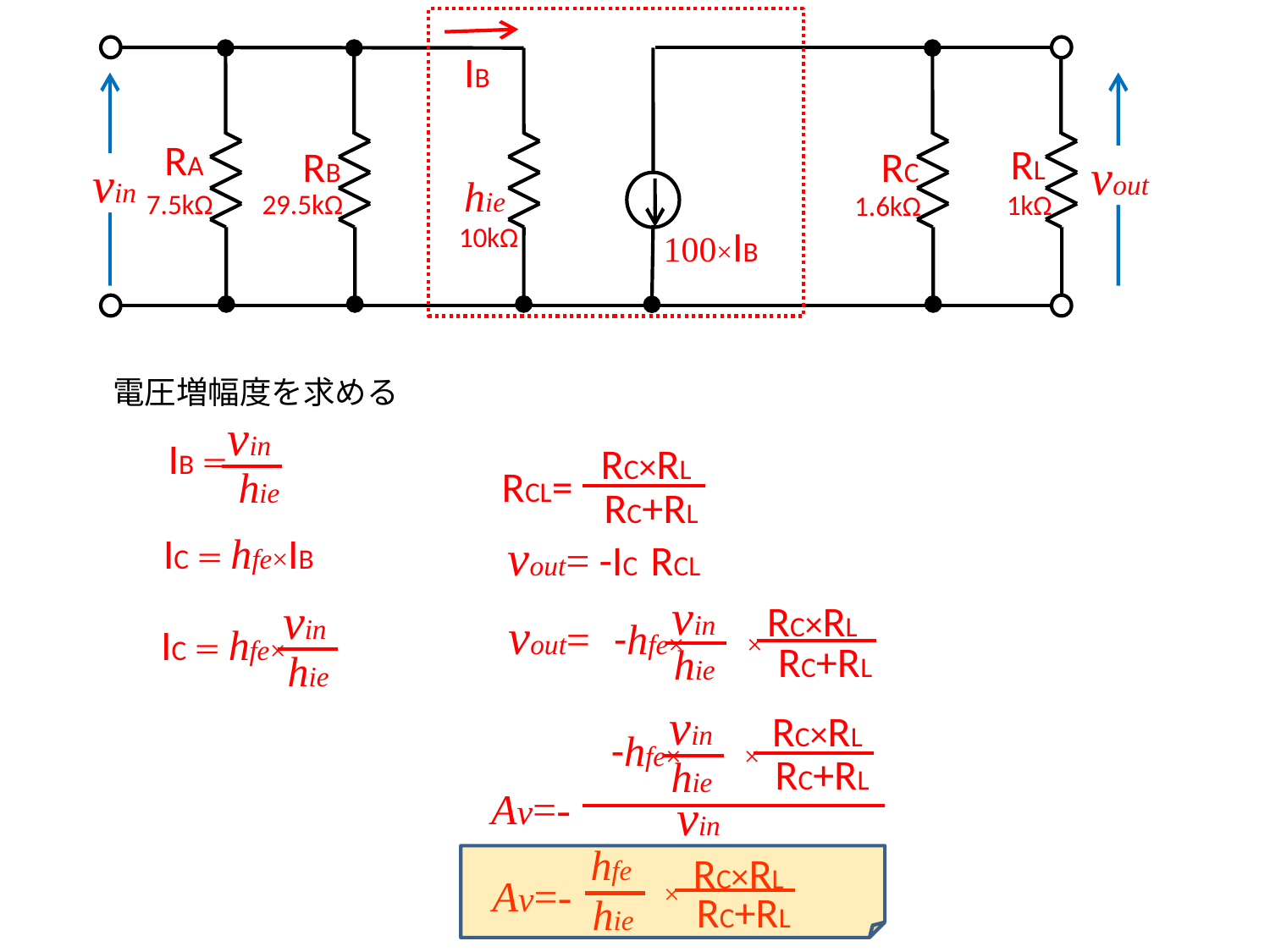

IB

RA
RL

RB
RC
vout
vin
hie

29.5kΩ
7.5kΩ
1kΩ
1.6kΩ
10kΩ
100×IB

電圧増幅度を求める
vin
IB＝
RC×RL
RCL=
hie
RC+RL
IC＝hfe×IB
vout= -IC  RCL
vin
RC×RL
vin
vout=
　  -hfe×         ×
IC＝hfe×
RC+RL
hie
hie
vin
RC×RL
　  -hfe×         ×
RC+RL
hie
Av=-
vin
hfe
RC×RL

　                    ×
Av=-
RC+RL
hie